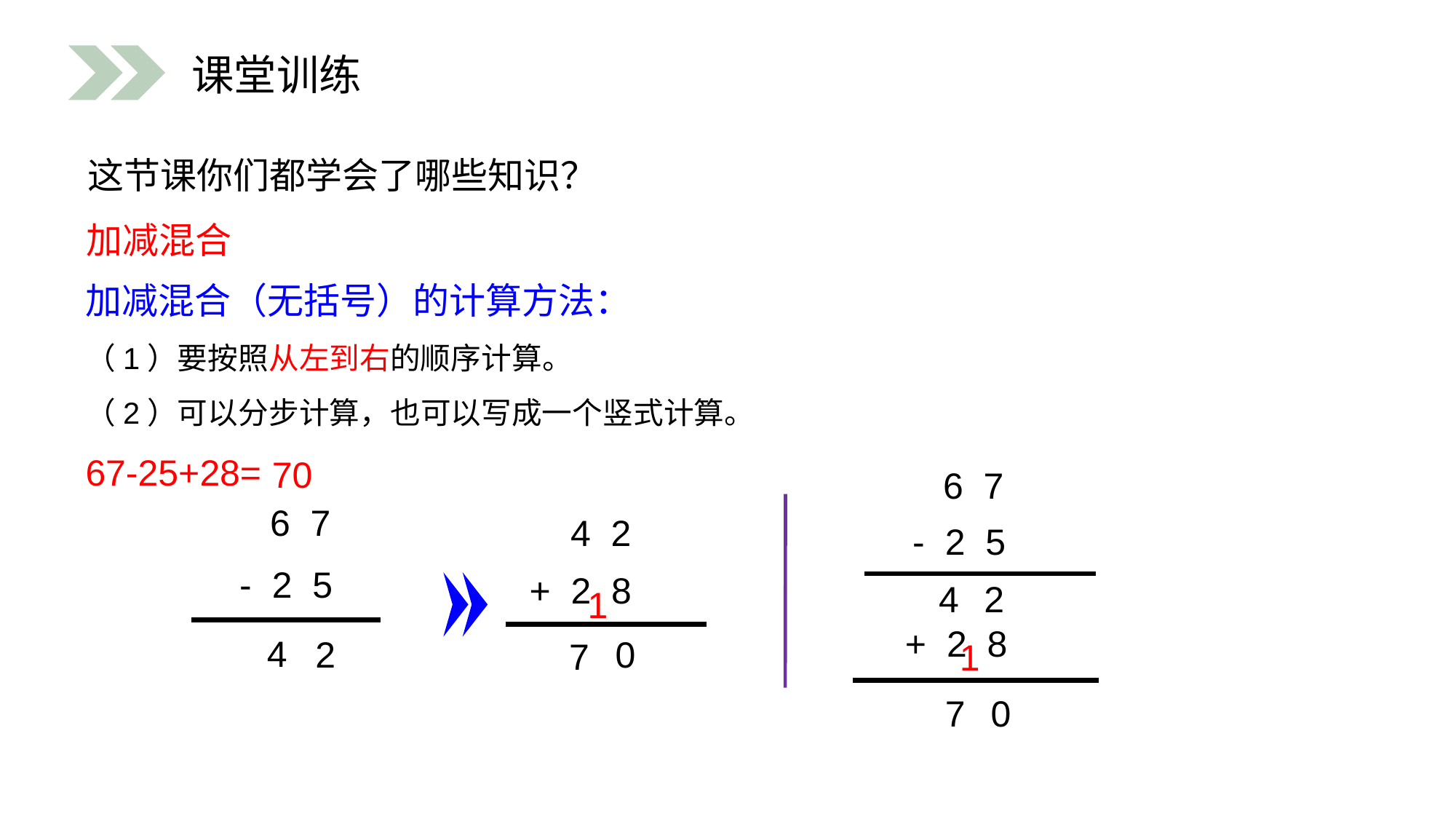

课堂训练
这节课你们都学会了哪些知识？
加减混合
加减混合（无括号）的计算方法：
（1）要按照从左到右的顺序计算。
（2）可以分步计算，也可以写成一个竖式计算。
67-25+28=
70
   6  7
-  2  5
2
4
+  2  8
1
0
7
   6  7
-  2  5
   4  2
+  2  8

1
4
2
0
7